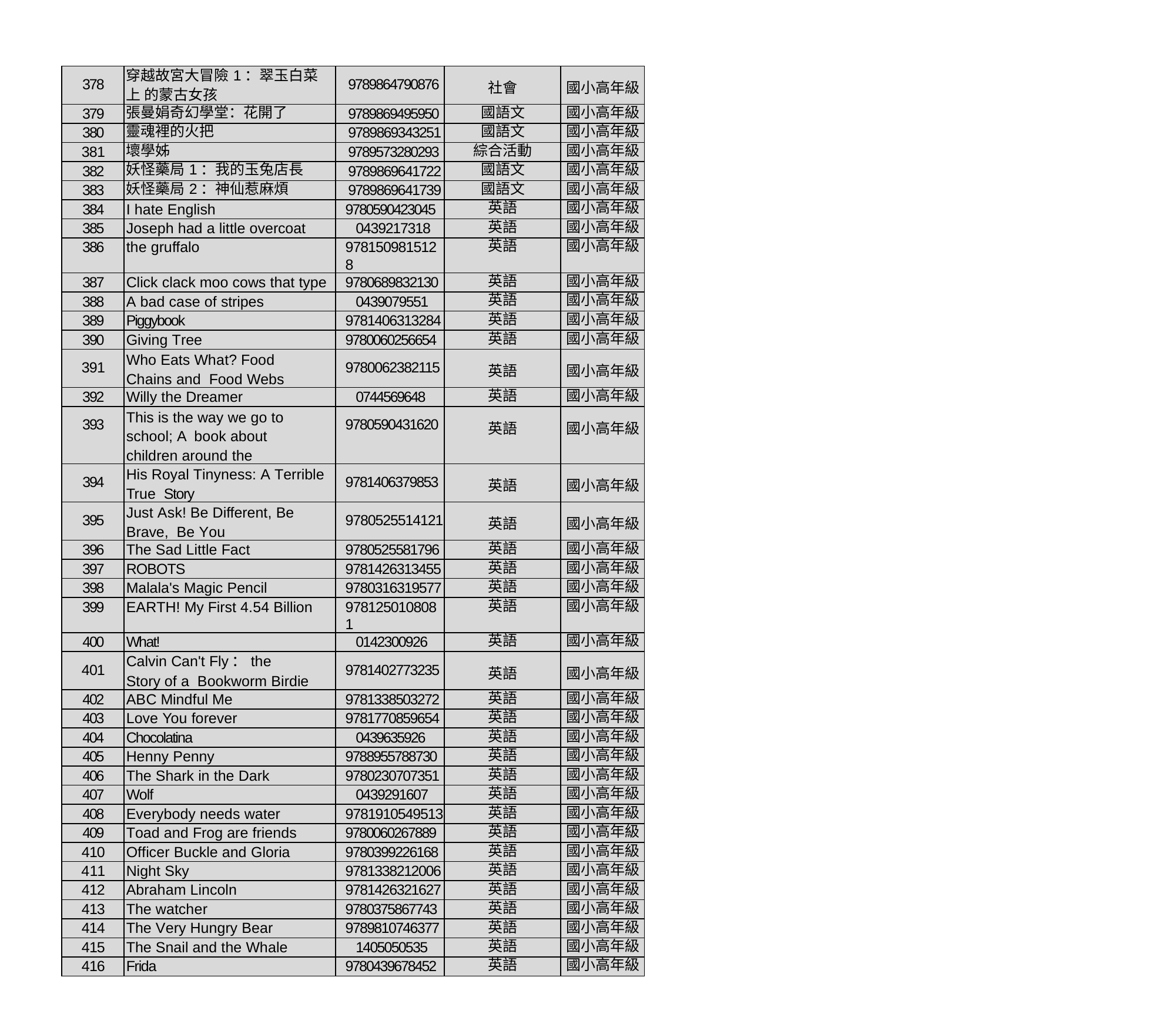

| 378 | 穿越故宮大冒險1：翠玉白菜上 的蒙古女孩 | 9789864790876 | 社會 | 國小高年級 |
| --- | --- | --- | --- | --- |
| 379 | 張曼娟奇幻學堂：花開了 | 9789869495950 | 國語文 | 國小高年級 |
| 380 | 靈魂裡的火把 | 9789869343251 | 國語文 | 國小高年級 |
| 381 | 壞學姊 | 9789573280293 | 綜合活動 | 國小高年級 |
| 382 | 妖怪藥局1：我的玉兔店長 | 9789869641722 | 國語文 | 國小高年級 |
| 383 | 妖怪藥局2：神仙惹麻煩 | 9789869641739 | 國語文 | 國小高年級 |
| 384 | I hate English | 9780590423045 | 英語 | 國小高年級 |
| 385 | Joseph had a little overcoat | 0439217318 | 英語 | 國小高年級 |
| 386 | the gruffalo | 9781509815128 | 英語 | 國小高年級 |
| 387 | Click clack moo cows that type | 9780689832130 | 英語 | 國小高年級 |
| 388 | A bad case of stripes | 0439079551 | 英語 | 國小高年級 |
| 389 | Piggybook | 9781406313284 | 英語 | 國小高年級 |
| 390 | Giving Tree | 9780060256654 | 英語 | 國小高年級 |
| 391 | Who Eats What? Food Chains and Food Webs | 9780062382115 | 英語 | 國小高年級 |
| 392 | Willy the Dreamer | 0744569648 | 英語 | 國小高年級 |
| 393 | This is the way we go to school; A book about children around the | 9780590431620 | 英語 | 國小高年級 |
| 394 | His Royal Tinyness: A Terrible True Story | 9781406379853 | 英語 | 國小高年級 |
| 395 | Just Ask! Be Different, Be Brave, Be You | 9780525514121 | 英語 | 國小高年級 |
| 396 | The Sad Little Fact | 9780525581796 | 英語 | 國小高年級 |
| 397 | ROBOTS | 9781426313455 | 英語 | 國小高年級 |
| 398 | Malala's Magic Pencil | 9780316319577 | 英語 | 國小高年級 |
| 399 | EARTH! My First 4.54 Billion | 9781250108081 | 英語 | 國小高年級 |
| 400 | What! | 0142300926 | 英語 | 國小高年級 |
| 401 | Calvin Can't Fly：the Story of a Bookworm Birdie | 9781402773235 | 英語 | 國小高年級 |
| 402 | ABC Mindful Me | 9781338503272 | 英語 | 國小高年級 |
| 403 | Love You forever | 9781770859654 | 英語 | 國小高年級 |
| 404 | Chocolatina | 0439635926 | 英語 | 國小高年級 |
| 405 | Henny Penny | 9788955788730 | 英語 | 國小高年級 |
| 406 | The Shark in the Dark | 9780230707351 | 英語 | 國小高年級 |
| 407 | Wolf | 0439291607 | 英語 | 國小高年級 |
| 408 | Everybody needs water | 9781910549513 | 英語 | 國小高年級 |
| 409 | Toad and Frog are friends | 9780060267889 | 英語 | 國小高年級 |
| 410 | Officer Buckle and Gloria | 9780399226168 | 英語 | 國小高年級 |
| 411 | Night Sky | 9781338212006 | 英語 | 國小高年級 |
| 412 | Abraham Lincoln | 9781426321627 | 英語 | 國小高年級 |
| 413 | The watcher | 9780375867743 | 英語 | 國小高年級 |
| 414 | The Very Hungry Bear | 9789810746377 | 英語 | 國小高年級 |
| 415 | The Snail and the Whale | 1405050535 | 英語 | 國小高年級 |
| 416 | Frida | 9780439678452 | 英語 | 國小高年級 |